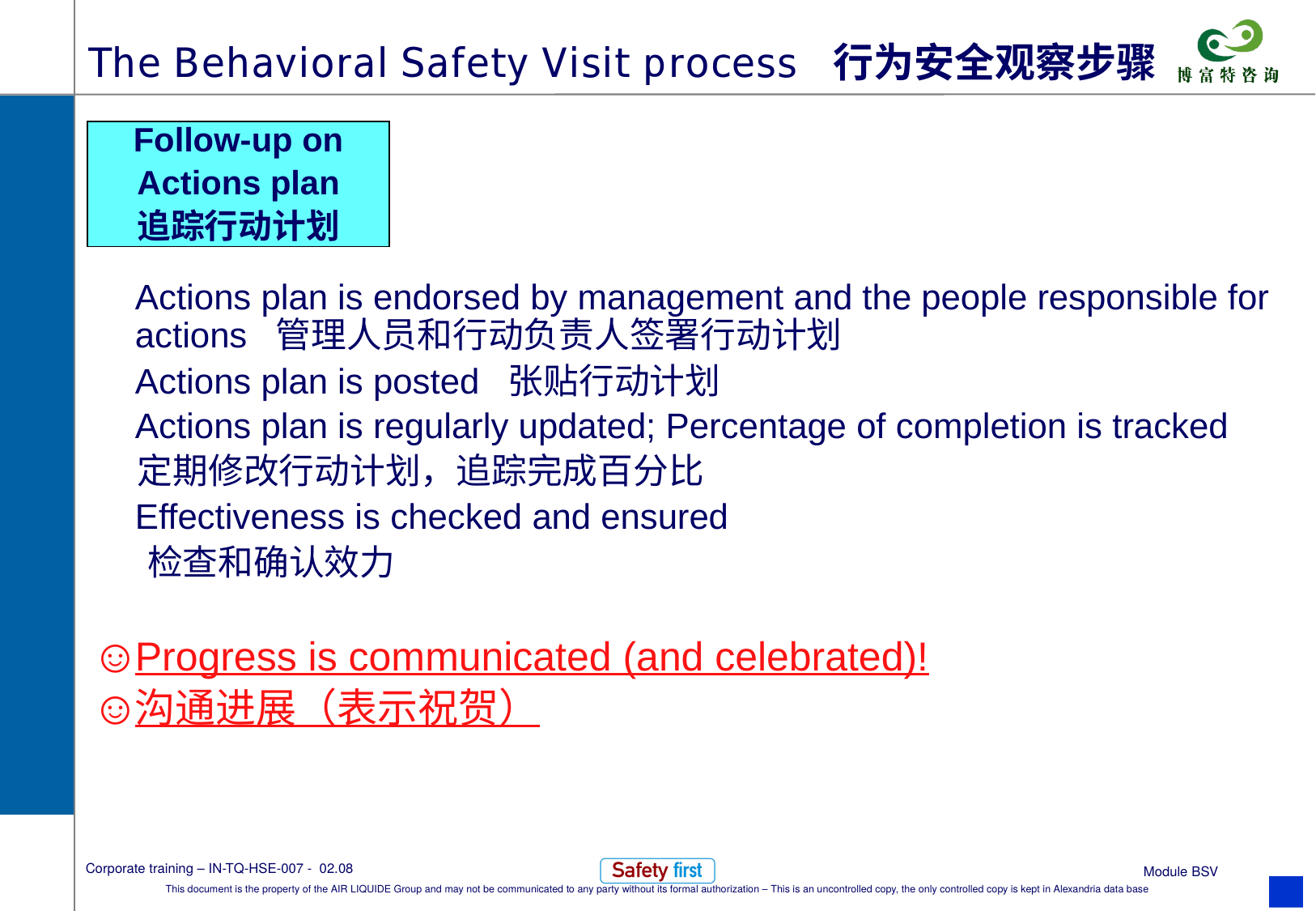

# The Behavioral Safety Visit process  行为安全观察步骤
Follow-up on
Actions plan
追踪行动计划
Actions plan is endorsed by management and the people responsible for actions  管理人员和行动负责人签署行动计划
Actions plan is posted  张贴行动计划
Actions plan is regularly updated; Percentage of completion is tracked
   定期修改行动计划，追踪完成百分比
Effectiveness is checked and ensured
    检查和确认效力

Progress is communicated (and celebrated)!
沟通进展（表示祝贺）

21